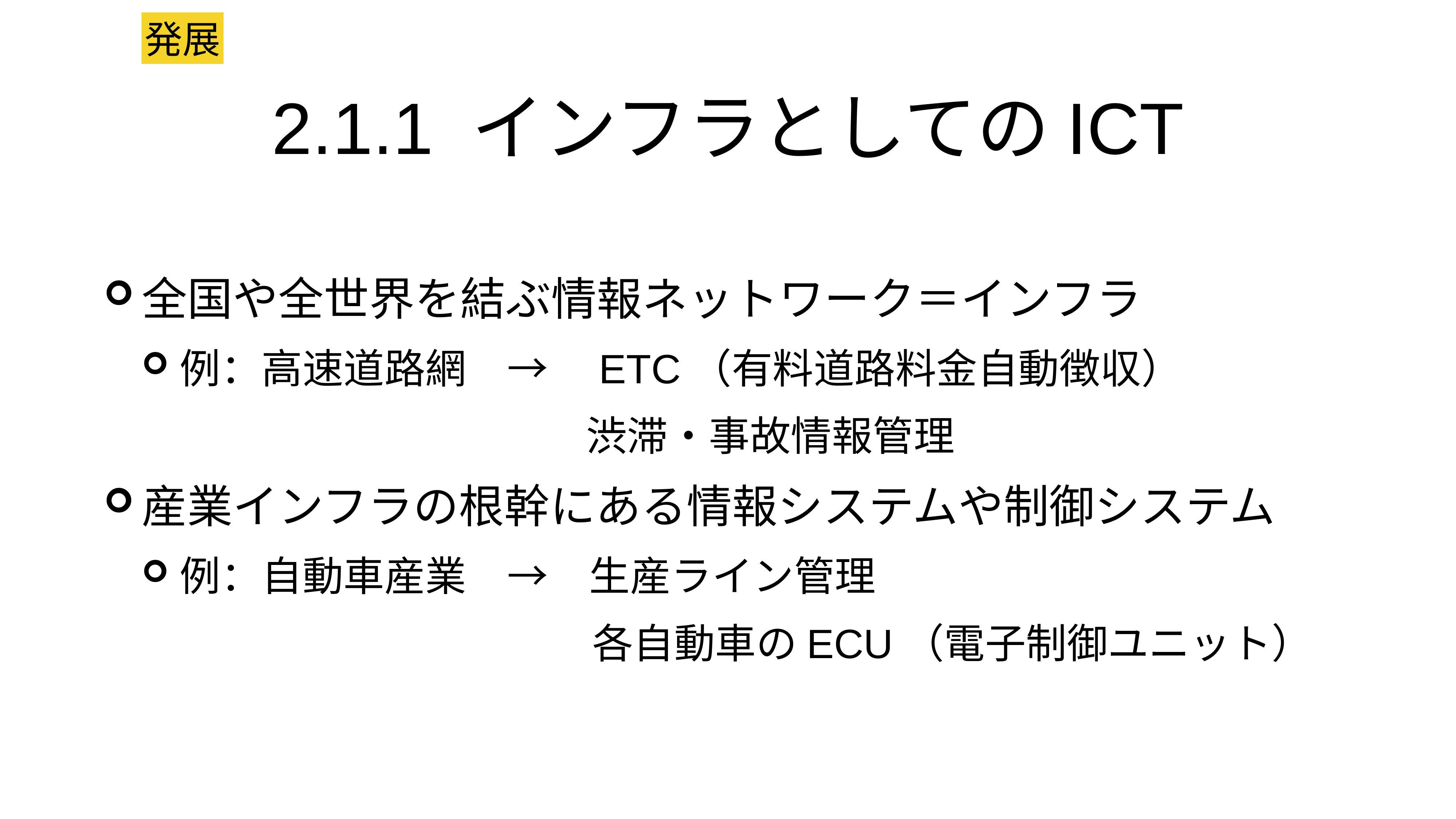

発展
# 2.1.1 インフラとしてのICT
全国や全世界を結ぶ情報ネットワーク＝インフラ
例：高速道路網　→　ETC（有料道路料金自動徴収）
　　　　　　　　　渋滞・事故情報管理
産業インフラの根幹にある情報システムや制御システム
例：自動車産業　→　生産ライン管理
　　　　　　　　　　　各自動車のECU（電子制御ユニット）